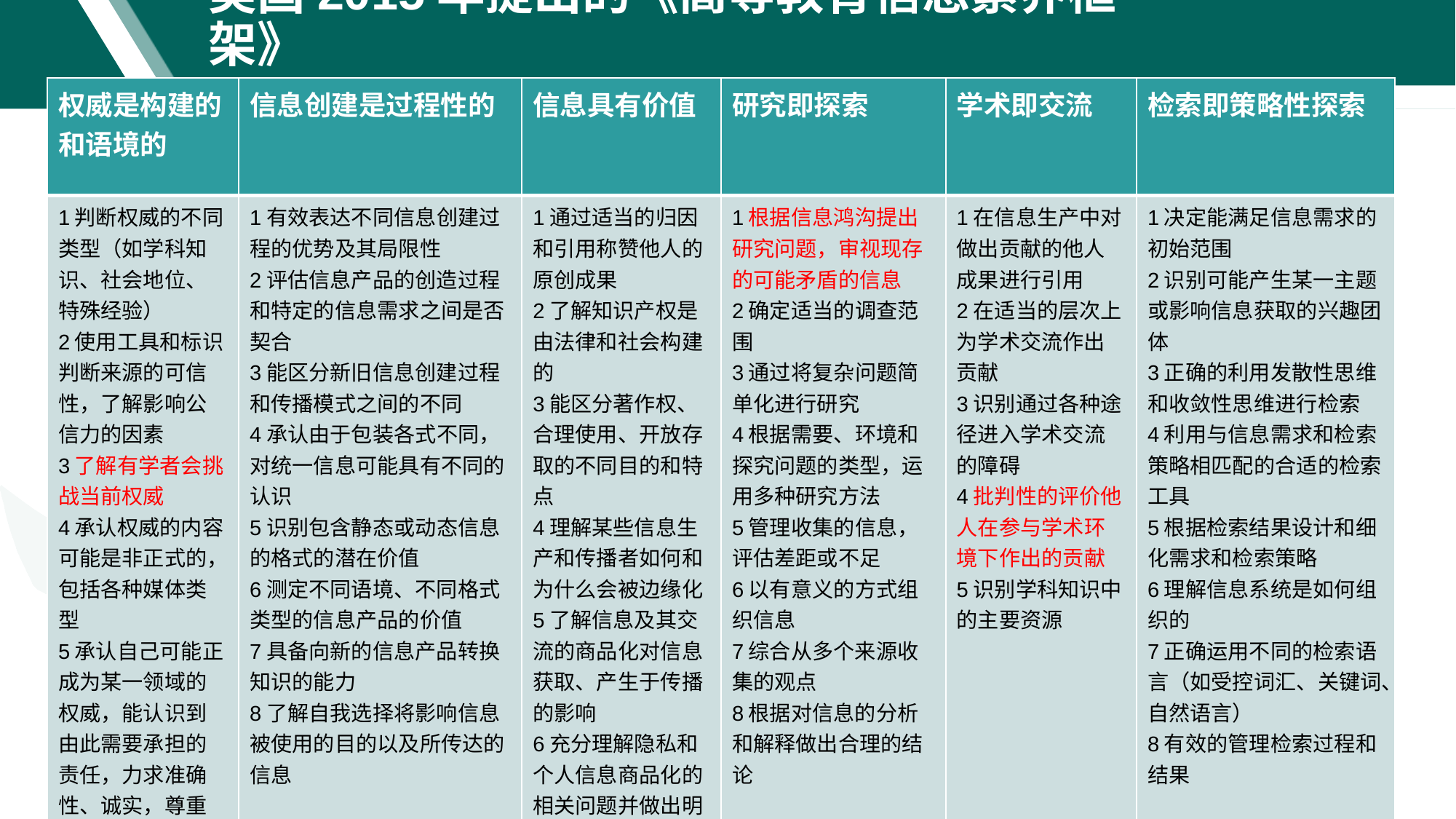

# 美国2015年提出的《高等教育信息素养框架》
| 权威是构建的和语境的 | 信息创建是过程性的 | 信息具有价值 | 研究即探索 | 学术即交流 | 检索即策略性探索 |
| --- | --- | --- | --- | --- | --- |
| 1判断权威的不同类型（如学科知识、社会地位、特殊经验） 2使用工具和标识判断来源的可信性，了解影响公信力的因素 3了解有学者会挑战当前权威 4承认权威的内容可能是非正式的，包括各种媒体类型 5承认自己可能正成为某一领域的权威，能认识到由此需要承担的责任，力求准确性、诚实，尊重知识产权 6了解信息生态系统日趋社会化 | 1有效表达不同信息创建过程的优势及其局限性 2评估信息产品的创造过程和特定的信息需求之间是否契合 3能区分新旧信息创建过程和传播模式之间的不同 4承认由于包装各式不同，对统一信息可能具有不同的认识 5识别包含静态或动态信息的格式的潜在价值 6测定不同语境、不同格式类型的信息产品的价值 7具备向新的信息产品转换知识的能力 8了解自我选择将影响信息被使用的目的以及所传达的信息 | 1通过适当的归因和引用称赞他人的原创成果 2了解知识产权是由法律和社会构建的 3能区分著作权、合理使用、开放存取的不同目的和特点 4理解某些信息生产和传播者如何和为什么会被边缘化 5了解信息及其交流的商品化对信息获取、产生于传播的影响 6充分理解隐私和个人信息商品化的相关问题并做出明智选择 | 1根据信息鸿沟提出研究问题，审视现存的可能矛盾的信息 2确定适当的调查范围 3通过将复杂问题简单化进行研究 4根据需要、环境和探究问题的类型，运用多种研究方法 5管理收集的信息，评估差距或不足 6以有意义的方式组织信息 7综合从多个来源收集的观点 8根据对信息的分析和解释做出合理的结论 | 1在信息生产中对做出贡献的他人成果进行引用 2在适当的层次上为学术交流作出贡献 3识别通过各种途径进入学术交流的障碍 4批判性的评价他人在参与学术环境下作出的贡献 5识别学科知识中的主要资源 | 1决定能满足信息需求的初始范围 2识别可能产生某一主题或影响信息获取的兴趣团体 3正确的利用发散性思维和收敛性思维进行检索 4利用与信息需求和检索策略相匹配的合适的检索工具 5根据检索结果设计和细化需求和检索策略 6理解信息系统是如何组织的 7正确运用不同的检索语言（如受控词汇、关键词、自然语言） 8有效的管理检索过程和结果 |